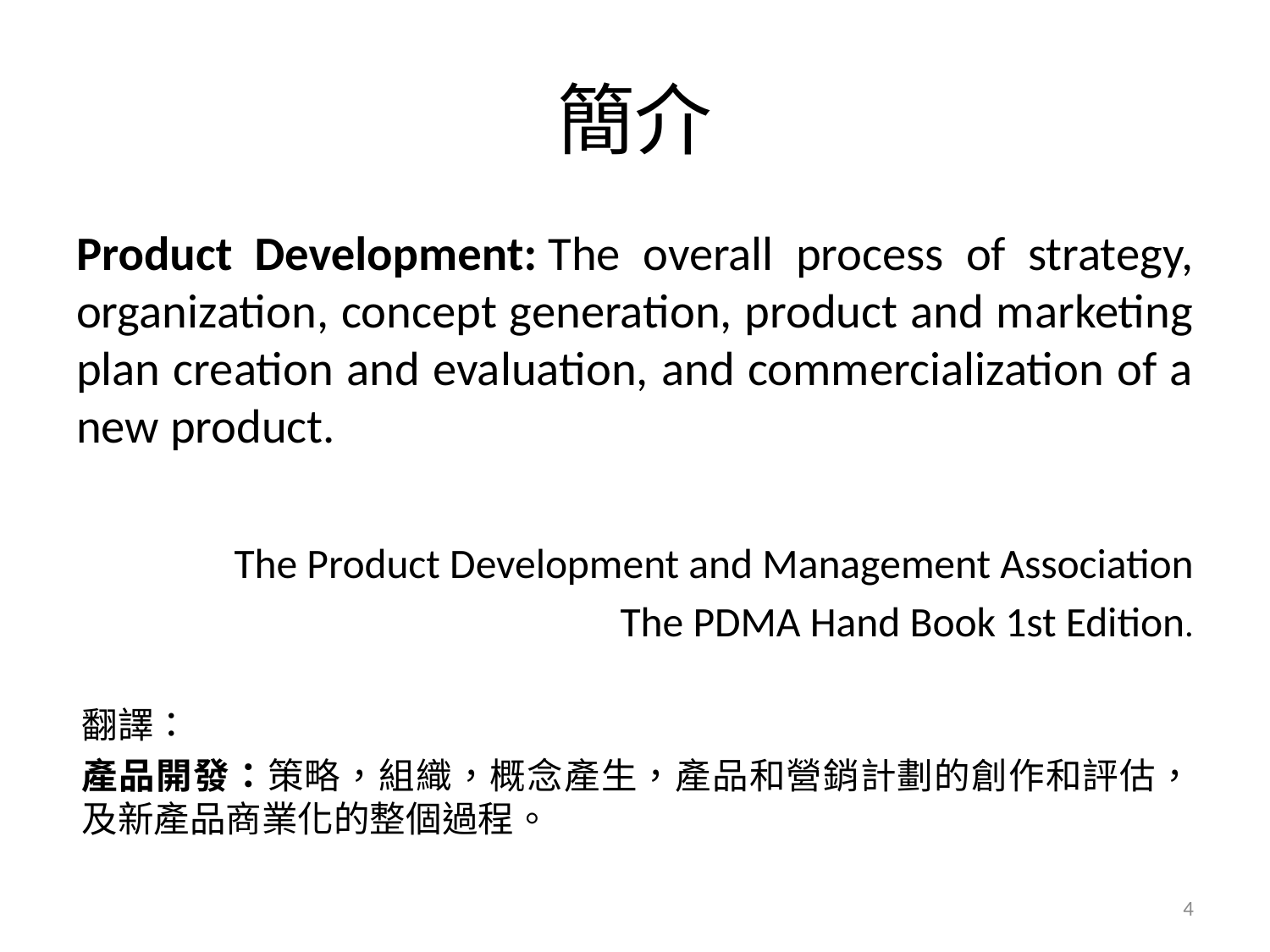

# 簡介
Product Development: The overall process of strategy, organization, concept generation, product and marketing plan creation and evaluation, and commercialization of a new product.

The Product Development and Management Association
The PDMA Hand Book 1st Edition.

翻譯：
產品開發：策略，組織，概念產生，產品和營銷計劃的創作和評估，及新產品商業化的整個過程。

4